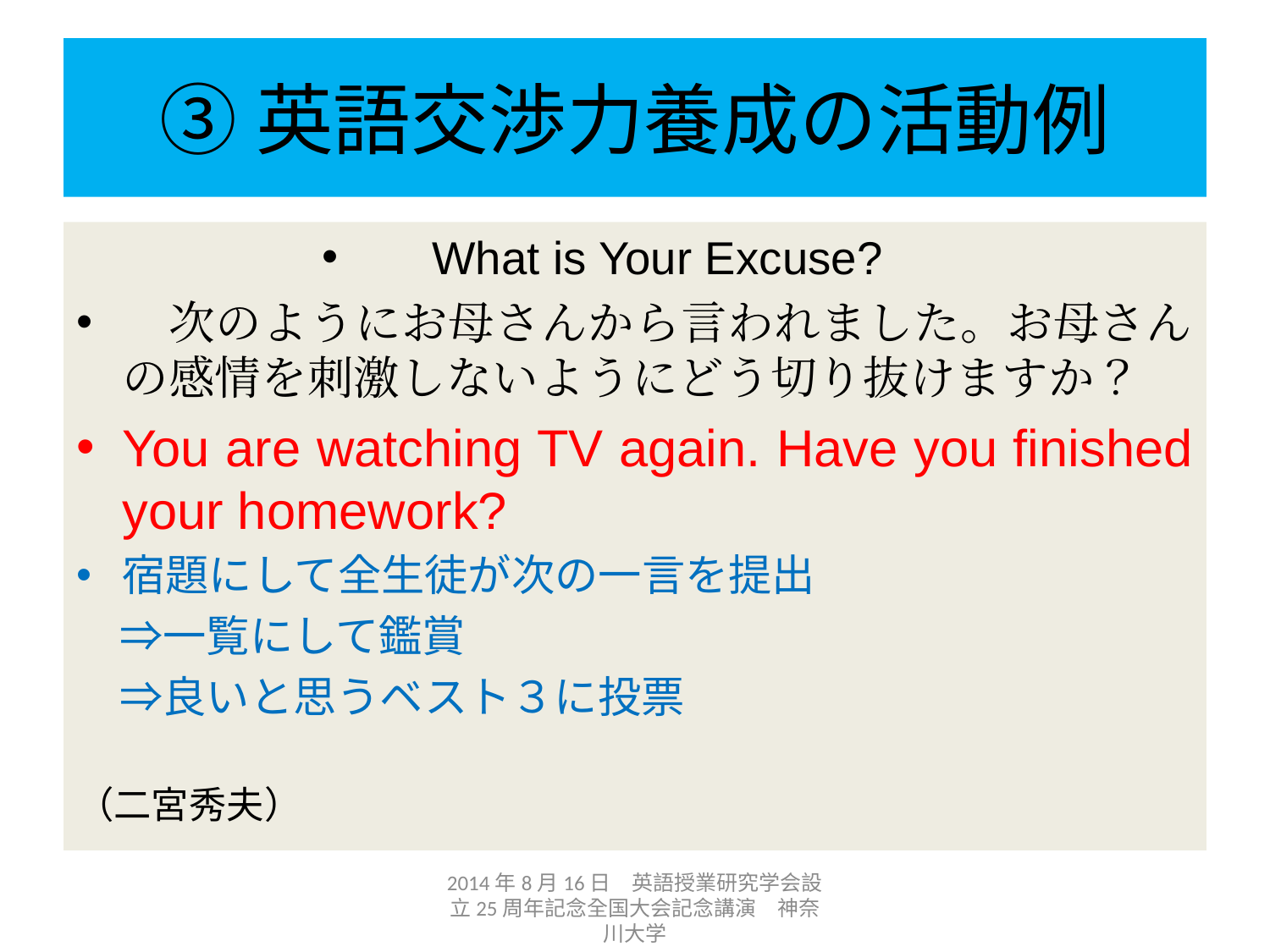

# ③英語交渉力養成の活動例
What is Your Excuse?
　次のようにお母さんから言われました。お母さんの感情を刺激しないようにどう切り抜けますか？
You are watching TV again. Have you finished your homework?
宿題にして全生徒が次の一言を提出
　⇒一覧にして鑑賞
　⇒良いと思うベスト３に投票

（二宮秀夫）

2014年8月16日　英語授業研究学会設立25周年記念全国大会記念講演　神奈川大学